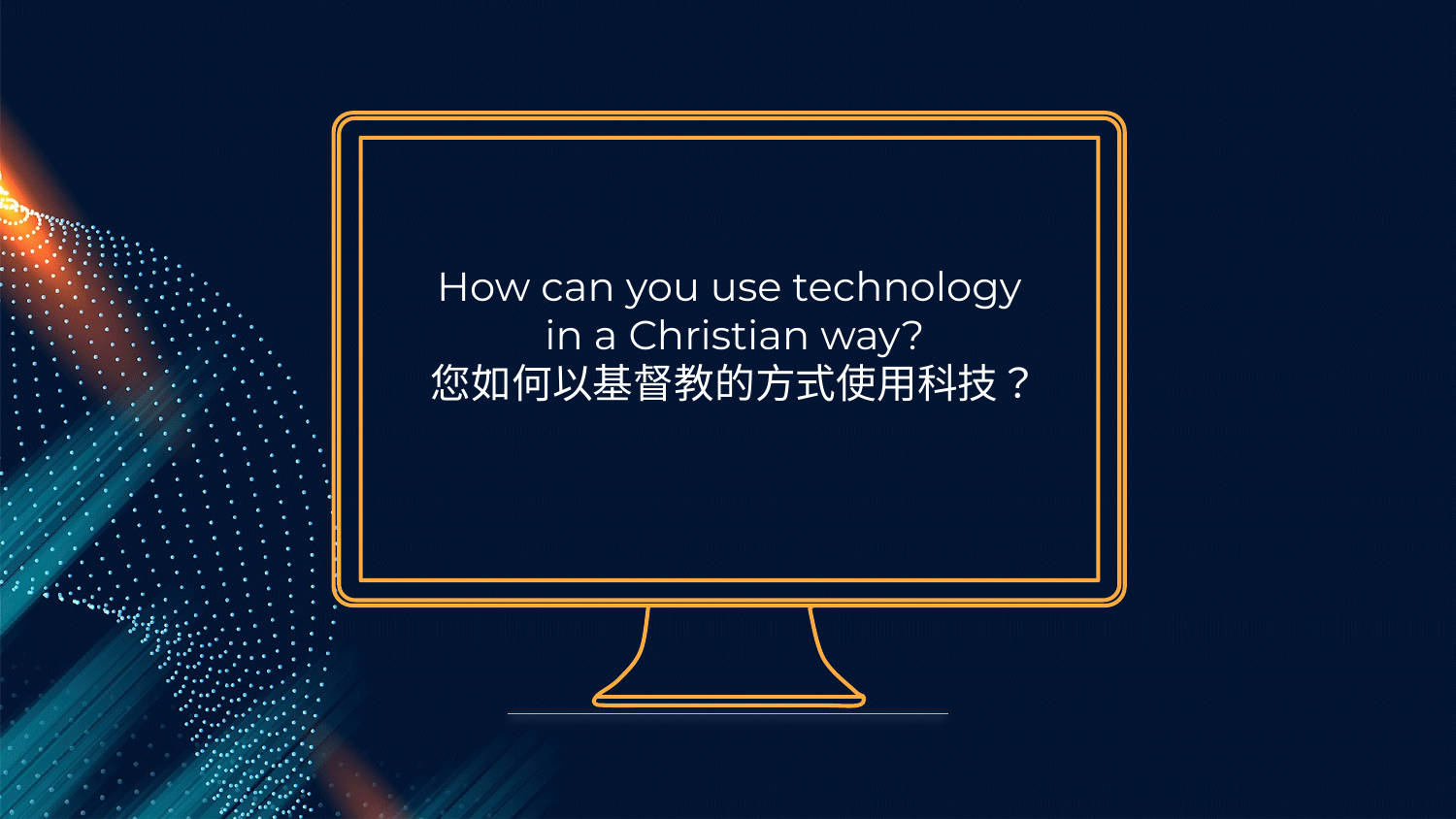

How can you use technology
in a Christian way?
您如何以基督教的方式使用科技？